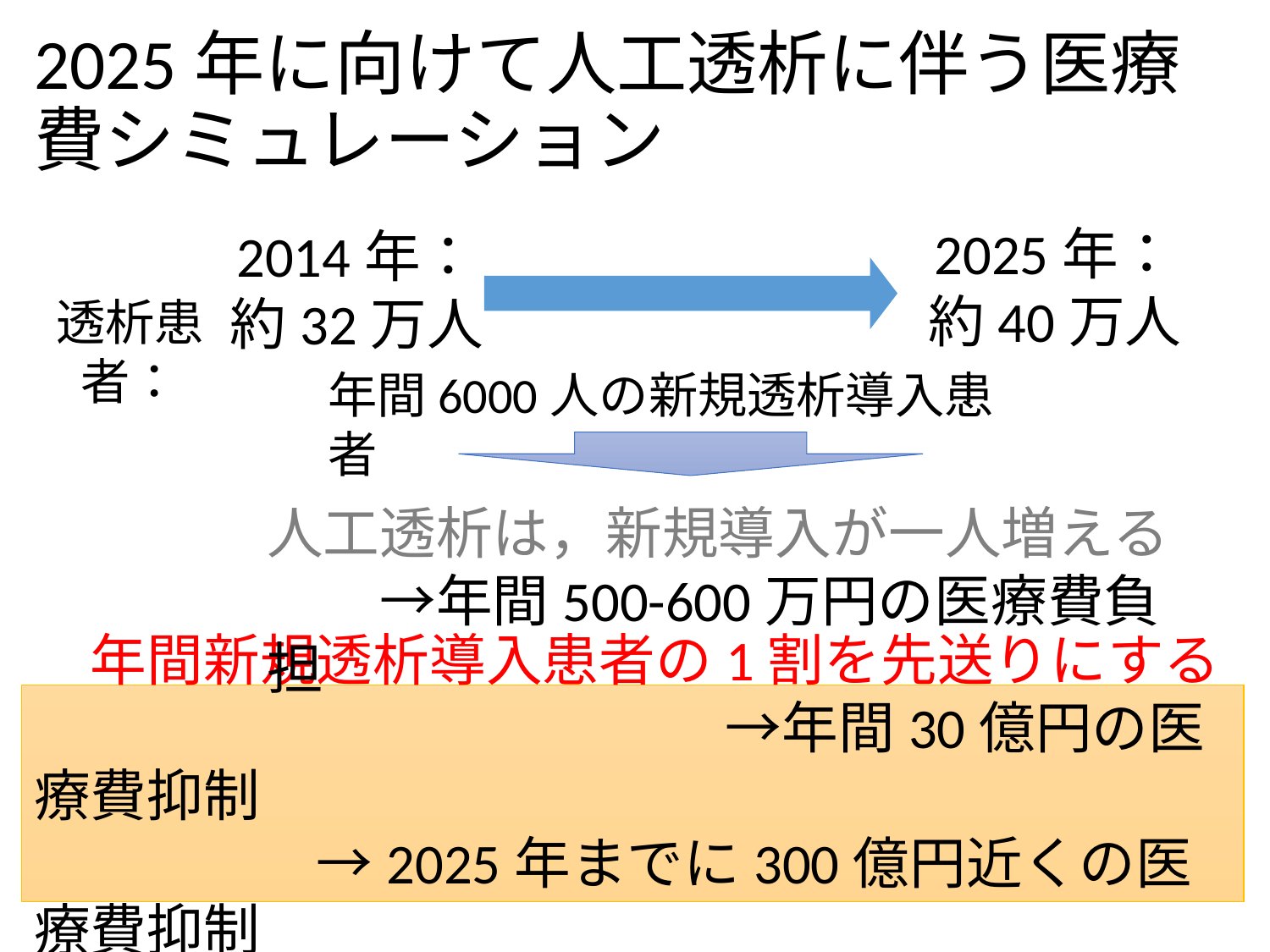

# 2025年に向けて人工透析に伴う医療費シミュレーション
2025年：
約40万人
2014年：
約32万人

透析患者：
年間6000人の新規透析導入患者

人工透析は，新規導入が一人増える
　　→年間500-600万円の医療費負担
　年間新規透析導入患者の1割を先送りにする　　　　　　　　　　　	　→年間30億円の医療費抑制
　　　　　→2025年までに300億円近くの医療費抑制